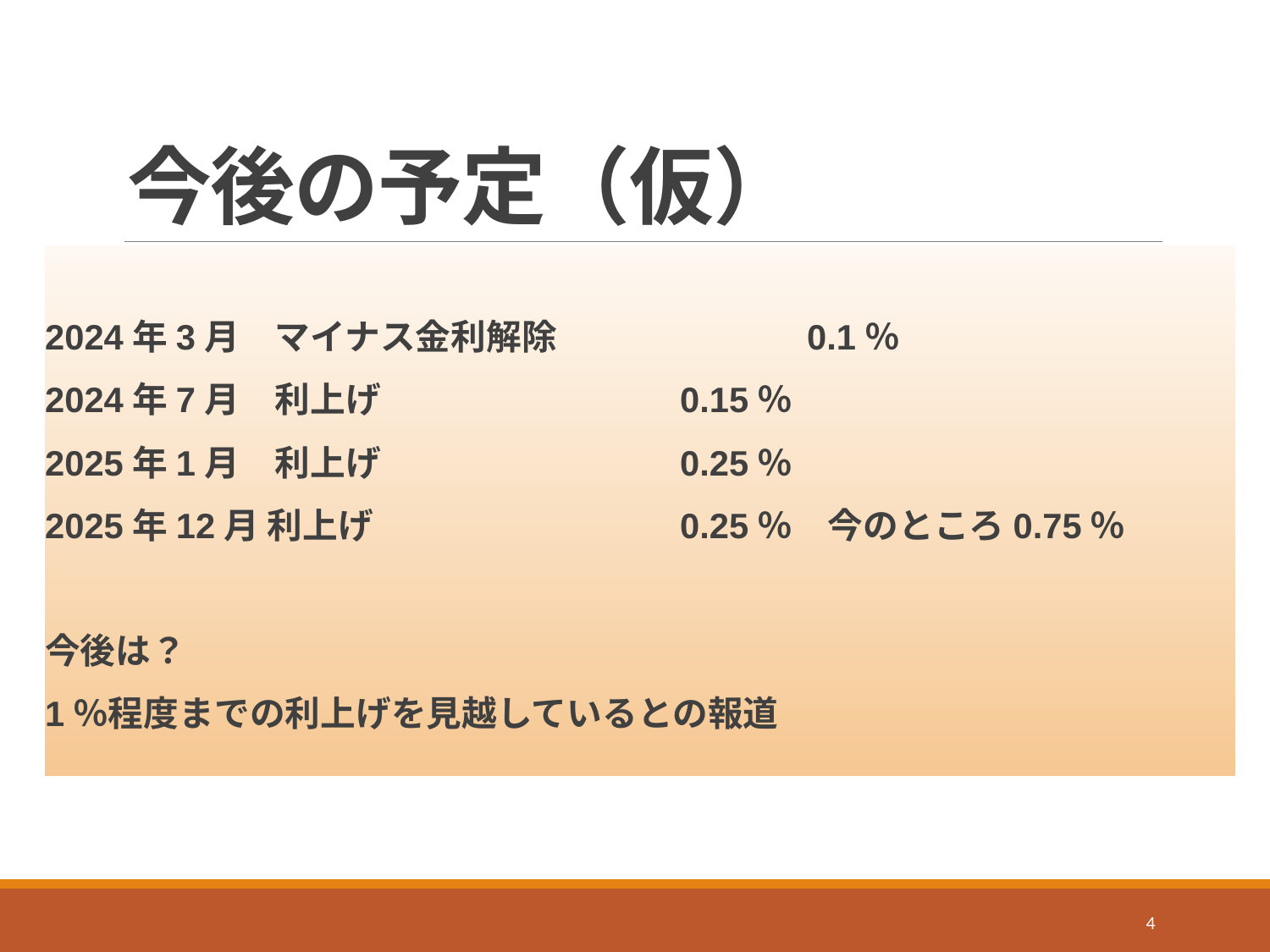

# 今後の予定（仮）

2024年3月　マイナス金利解除		0.1％
2024年7月　利上げ			0.15％
2025年1月　利上げ			0.25％
2025年12月 利上げ			0.25％　今のところ0.75％

今後は？
1％程度までの利上げを見越しているとの報道
4